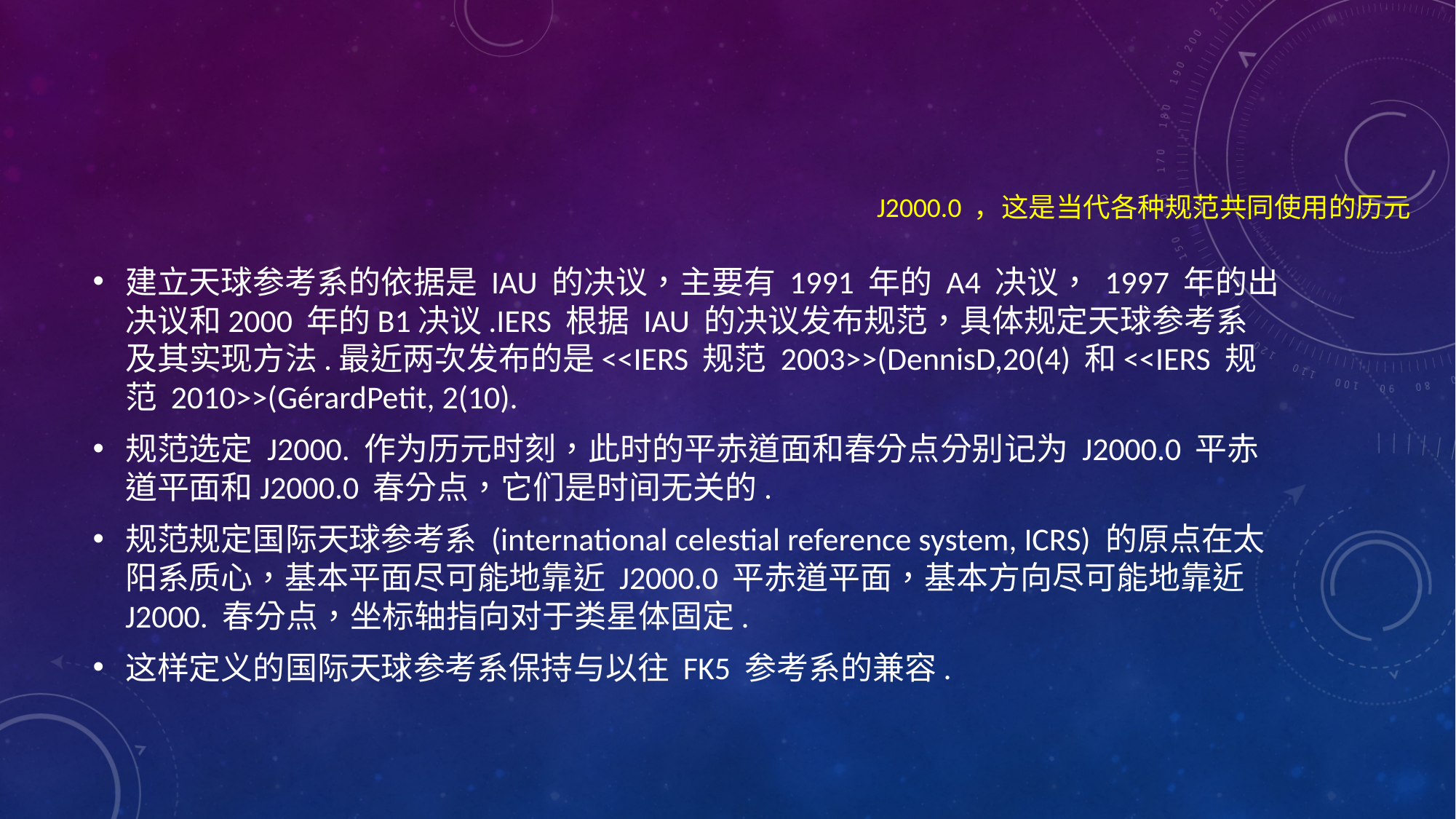

#
J2000.0 ，这是当代各种规范共同使用的历元
建立天球参考系的依据是 IAU 的决议，主要有 1991 年的 A4 决议， 1997 年的出决议和2000 年的B1决议.IERS 根据 IAU 的决议发布规范，具体规定天球参考系及其实现方法.最近两次发布的是<<IERS 规范 2003>>(DennisD,20(4) 和<<IERS 规范 2010>>(GérardPetit, 2(10).
规范选定 J2000. 作为历元时刻，此时的平赤道面和春分点分别记为 J2000.0 平赤道平面和J2000.0 春分点，它们是时间无关的.
规范规定国际天球参考系 (international celestial reference system, ICRS) 的原点在太阳系质心，基本平面尽可能地靠近 J2000.0 平赤道平面，基本方向尽可能地靠近 J2000. 春分点，坐标轴指向对于类星体固定.
这样定义的国际天球参考系保持与以往 FK5 参考系的兼容.